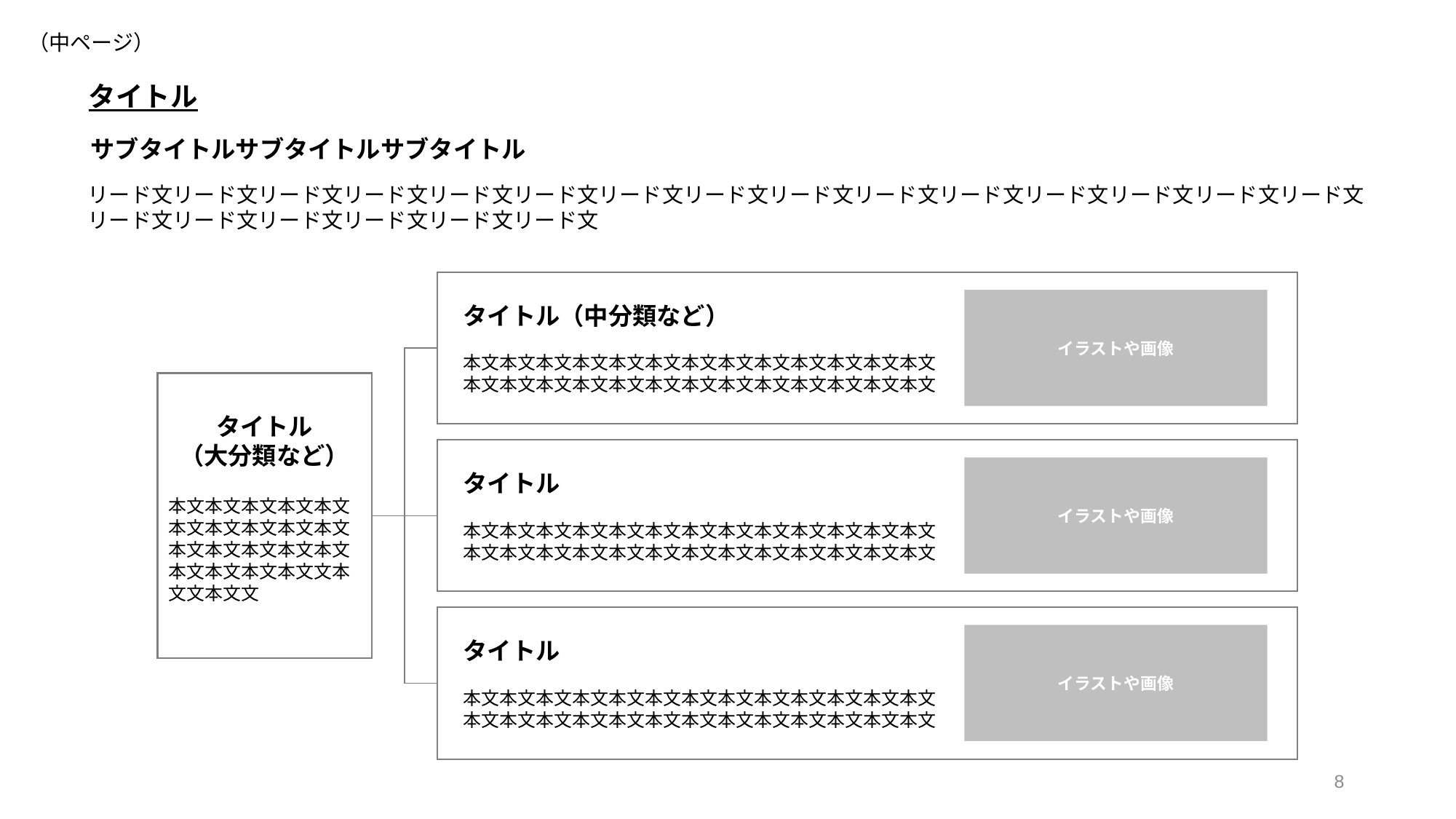

（中ページ）
タイトル
サブタイトルサブタイトルサブタイトル
リード文リード文リード文リード文リード文リード文リード文リード文リード文リード文リード文リード文リード文リード文リード文リード文リード文リード文リード文リード文リード文
タイトル（中分類など）

本文本文本文本文本文本文本文本文本文本文本文本文本文
本文本文本文本文本文本文本文本文本文本文本文本文本文
イラストや画像

タイトル
（大分類など）

本文本文本文本文本文本文本文本文本文本文本文本文本文本文本文本文本文本文本文文本文文本文文
タイトル

本文本文本文本文本文本文本文本文本文本文本文本文本文
本文本文本文本文本文本文本文本文本文本文本文本文本文
イラストや画像
タイトル

本文本文本文本文本文本文本文本文本文本文本文本文本文
本文本文本文本文本文本文本文本文本文本文本文本文本文
イラストや画像
8